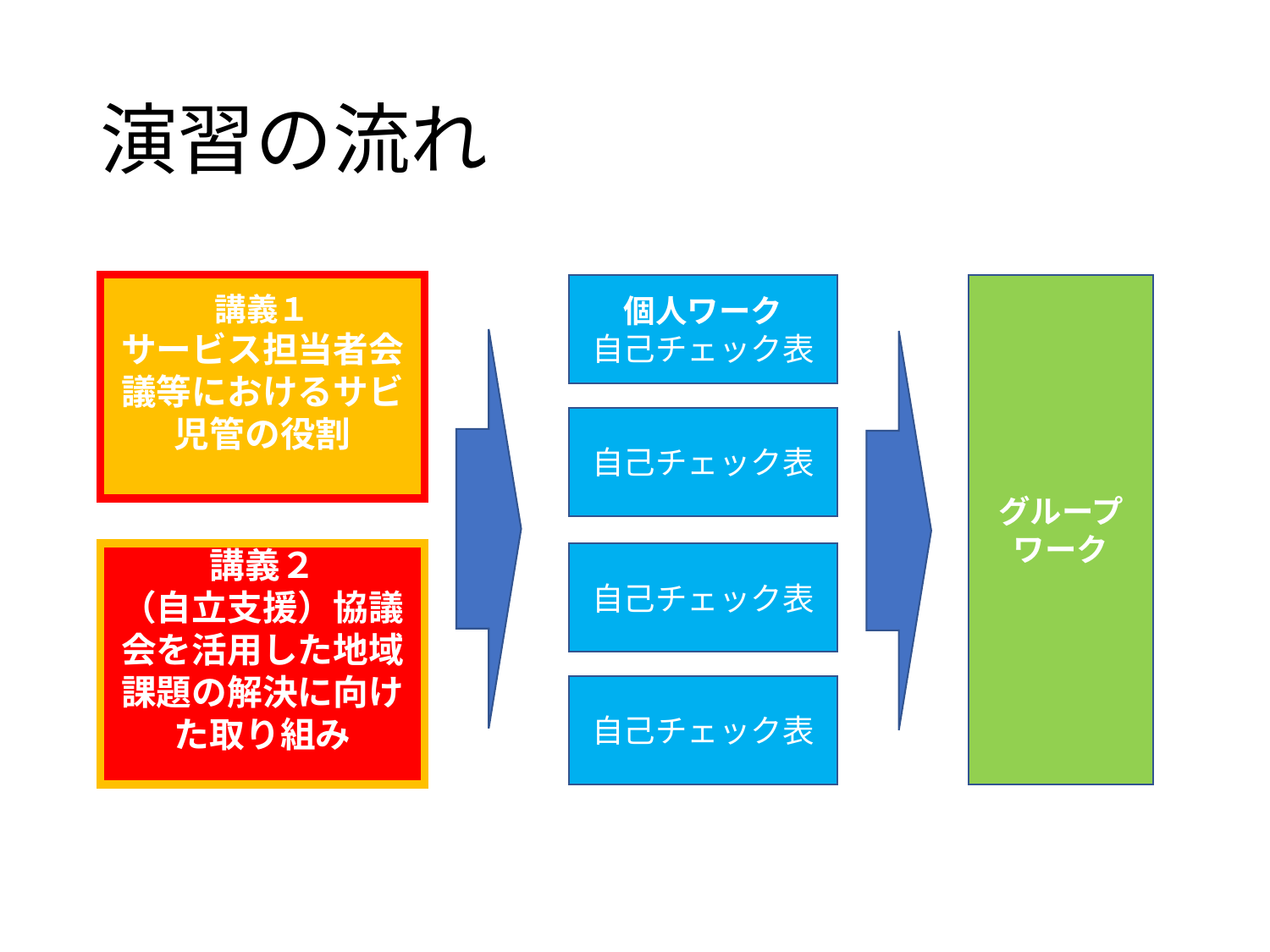

# 演習の流れ
講義１
サービス担当者会議等におけるサビ児管の役割

個人ワーク
自己チェック表
グループワーク

自己チェック表
講義２
（自立支援）協議会を活用した地域課題の解決に向けた取り組み

自己チェック表
自己チェック表